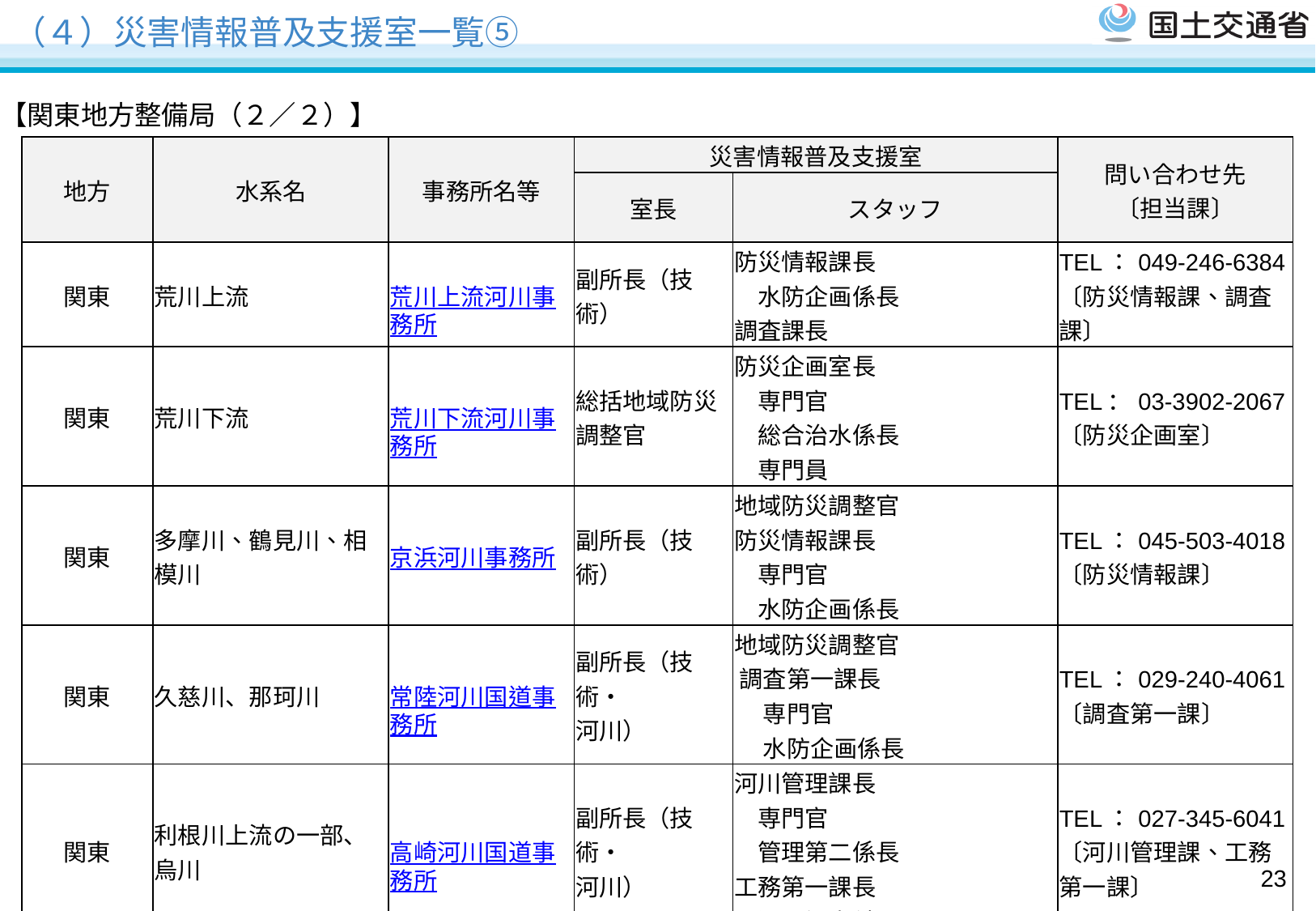

# （４）災害情報普及支援室一覧⑤
【関東地方整備局（２／２）】
| 地方 | 水系名 | 事務所名等 | 災害情報普及支援室 |  | 問い合わせ先 〔担当課〕 |
| --- | --- | --- | --- | --- | --- |
|  |  |  | 室長 | スタッフ |  |
| 関東 | 荒川上流 | 荒川上流河川事務所 | 副所長（技術） | 防災情報課長 　水防企画係長 調査課長 | TEL：049-246-6384 〔防災情報課、調査課〕 |
| 関東 | 荒川下流 | 荒川下流河川事務所 | 総括地域防災調整官 | 防災企画室長 　専門官 　総合治水係長 　専門員 | TEL：03-3902-2067 〔防災企画室〕 |
| 関東 | 多摩川、鶴見川、相模川 | 京浜河川事務所 | 副所長（技術） | 地域防災調整官 防災情報課長 　専門官 　水防企画係長 | TEL：045-503-4018 〔防災情報課〕 |
| 関東 | 久慈川、那珂川 | 常陸河川国道事務所 | 副所長（技術・ 河川） | 地域防災調整官 調査第一課長 　専門官 　水防企画係長 | TEL：029-240-4061 〔調査第一課〕 |
| 関東 | 利根川上流の一部、烏川 | 高崎河川国道事務所 | 副所長（技術・ 河川） | 河川管理課長 　専門官 　管理第二係長 工務第一課長 　河川調査係長 | TEL：027-345-6041 〔河川管理課、工務第一課〕 |
| 関東 | 富士川 | 甲府河川国道事務所 | 副所長（技術・ 河川） | 地域防災調整官 　水防企画係長 | TEL：055-252-8884 〔調査第一課〕 |
23